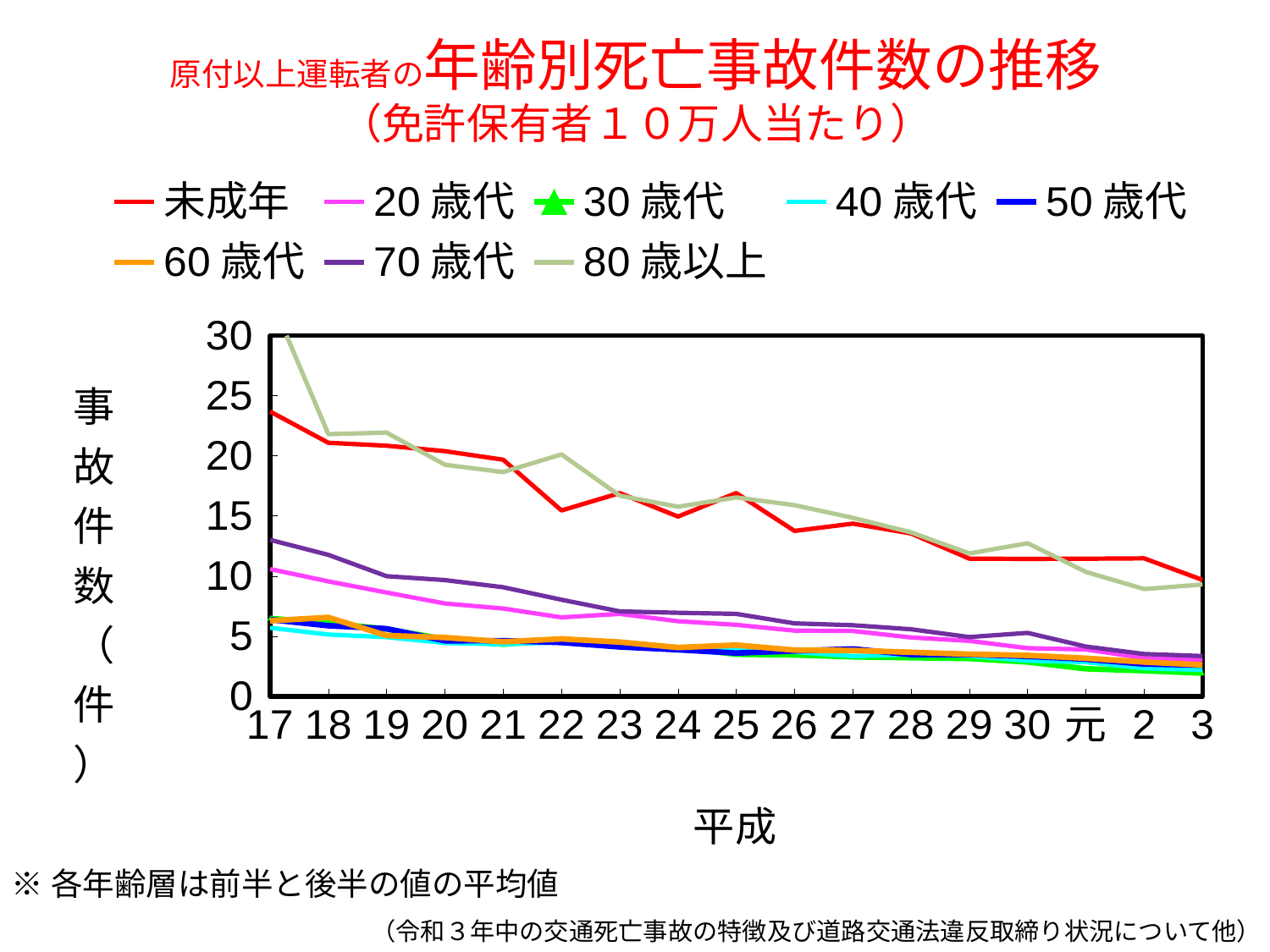

# 原付以上運転者の年齢別死亡事故件数の推移 （免許保有者１０万人当たり）

### Chart

| Category | 未成年 | 20歳代 | 30歳代 | 40歳代 | 50歳代 | 60歳代 | 70歳代 | 80歳以上 |
|---|---|---|---|---|---|---|---|---|
| 17 | 23.681023700876054 | 10.585073588959869 | 6.484519798251471 | 5.701165504228449 | 6.380578746658276 | 6.283380426049744 | 13.01446129494174 | 33.21419178437735 |
| 18 | 21.089504755608537 | 9.55848239854667 | 6.086178176716341 | 5.1450915559322725 | 5.874429428887932 | 6.566093966687795 | 11.767526601280473 | 21.804769425882895 |
| 19 | 20.842589088356124 | 8.635269177844803 | 5.594012851182191 | 4.924338154300999 | 5.622665940484975 | 5.0592815041111905 | 9.98965217969466 | 21.929931629950303 |
| 20 | 20.389257145757806 | 7.722920055619696 | 4.756305425927252 | 4.437412347384699 | 4.6237083270843335 | 4.8952496580304015 | 9.671209815326518 | 19.259045609980006 |
| 21 | 19.680240418072135 | 7.301017532778665 | 4.338416383340434 | 4.332654902525324 | 4.630707057670786 | 4.54165303184217 | 9.074169269779999 | 18.65299929486134 |
| 22 | 15.457791590779516 | 6.569507183787785 | 4.762805168007274 | 4.496421190510866 | 4.47844135209726 | 4.776473098930669 | 8.035267096617678 | 20.11874771012907 |
| 23 | 16.90312257017613 | 6.860224739504728 | 4.171355958394653 | 4.221366232853054 | 4.111561114576948 | 4.514518854883235 | 7.06534140041336 | 16.689963784348507 |
| 24 | 14.950806097628766 | 6.247110493115388 | 4.052426594952146 | 3.903636085525469 | 3.8763551763500184 | 4.061673358638407 | 6.954075801682363 | 15.767857892636659 |
| 25 | 16.908655790686215 | 5.950571030570085 | 3.5046781999182484 | 3.9211471951626615 | 3.598240402578073 | 4.266955850484415 | 6.857415125536535 | 16.540932619514287 |
| 26 | 13.753822753677126 | 5.463134807473479 | 3.444253758604371 | 3.678922433266432 | 3.7725135863791994 | 3.8485705516869526 | 6.068353869721822 | 15.898601284533338 |
| 27 | 14.36192039392696 | 5.436651771809352 | 3.2915982781983306 | 3.342869276862987 | 3.9462290041726975 | 3.8141930505172486 | 5.915781419410035 | 14.851680798541281 |
| 28 | 13.543354075121176 | 4.8998614789595845 | 3.2163856064321728 | 3.484000706086438 | 3.472541801308327 | 3.669767225830045 | 5.57996147679032 | 13.63893235076401 |
| 29 | 11.448444199634945 | 4.614336929737826 | 3.145447007710475 | 3.3609256075247727 | 3.479914179266224 | 3.5039786622310594 | 4.933347272137384 | 11.882466902312402 |
| 30 | 11.43084789728987 | 4.007049261019067 | 2.862484930182351 | 2.9656422183640583 | 3.3257825643704333 | 3.4038829453027466 | 5.283298516745495 | 12.73821168456276 |
| 元 | 11.44442517773539 | 3.8997457291269066 | 2.2905201181267456 | 2.8454054893766996 | 3.0961065732509496 | 3.1682966748185826 | 4.139714128301383 | 10.349453724487235 |
| 2 | 11.473676692864894 | 3.1796671785501607 | 2.132008495633012 | 2.3317322688641724 | 2.6878796207687303 | 2.854625119844269 | 3.5230003326981274 | 8.924276057660867 |
| 3 | 9.685573220571213 | 3.028279576615774 | 1.9311886960836597 | 2.2032296218840592 | 2.5960961622382457 | 2.618158032474301 | 3.3514891088998144 | 9.304329561982437 |
※各年齢層は前半と後半の値の平均値
（令和３年中の交通死亡事故の特徴及び道路交通法違反取締り状況について他）